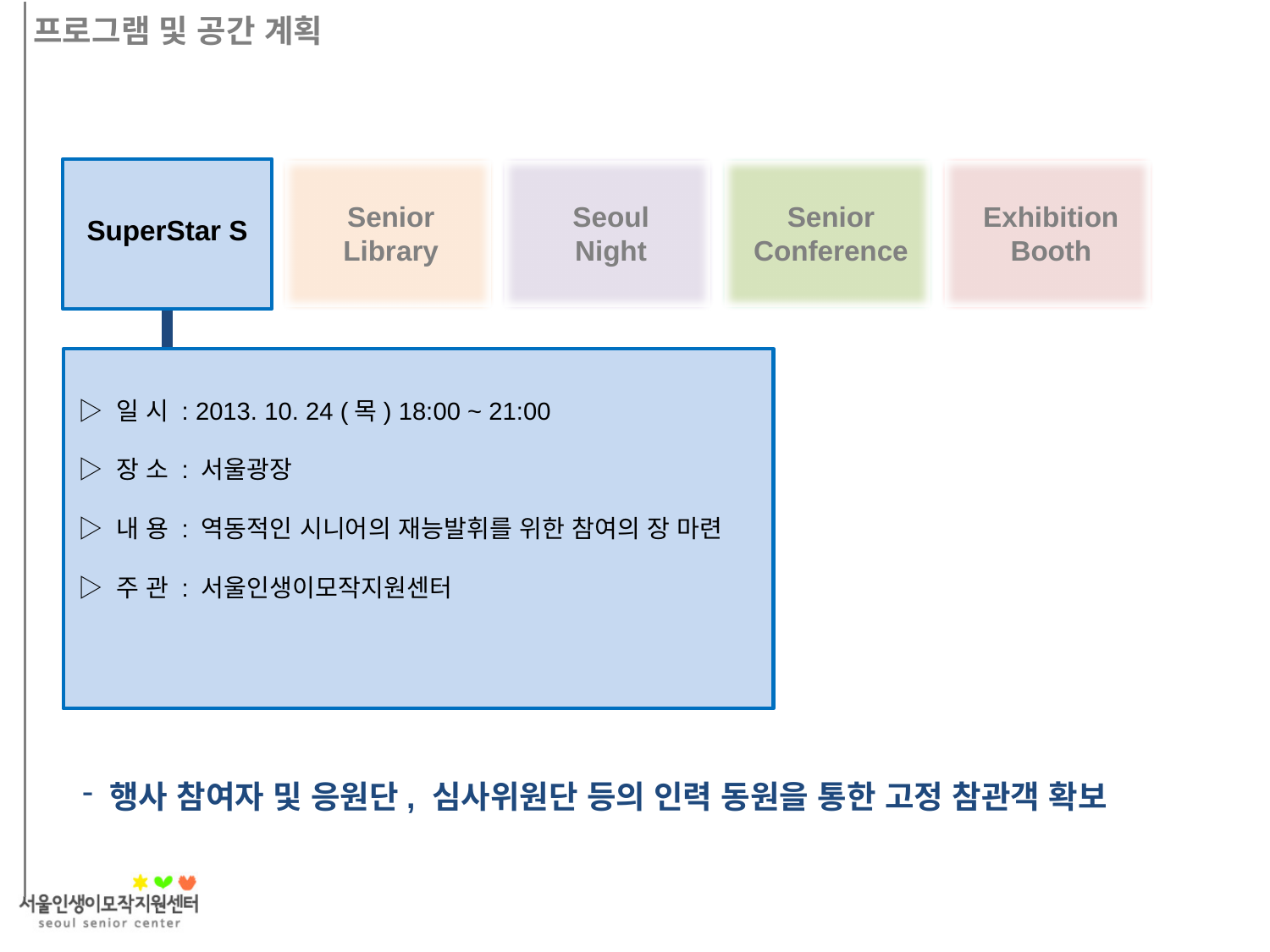

프로그램 및 공간 계획

Senior
Library
Seoul
Night
Senior Conference
Exhibition
Booth
SuperStar S

▷ 일 시 : 2013. 10. 24 (목) 18:00 ~ 21:00

▷ 장 소 : 서울광장

▷ 내 용 : 역동적인 시니어의 재능발휘를 위한 참여의 장 마련

▷ 주 관 : 서울인생이모작지원센터
 행사 참여자 및 응원단, 심사위원단 등의 인력 동원을 통한 고정 참관객 확보
13